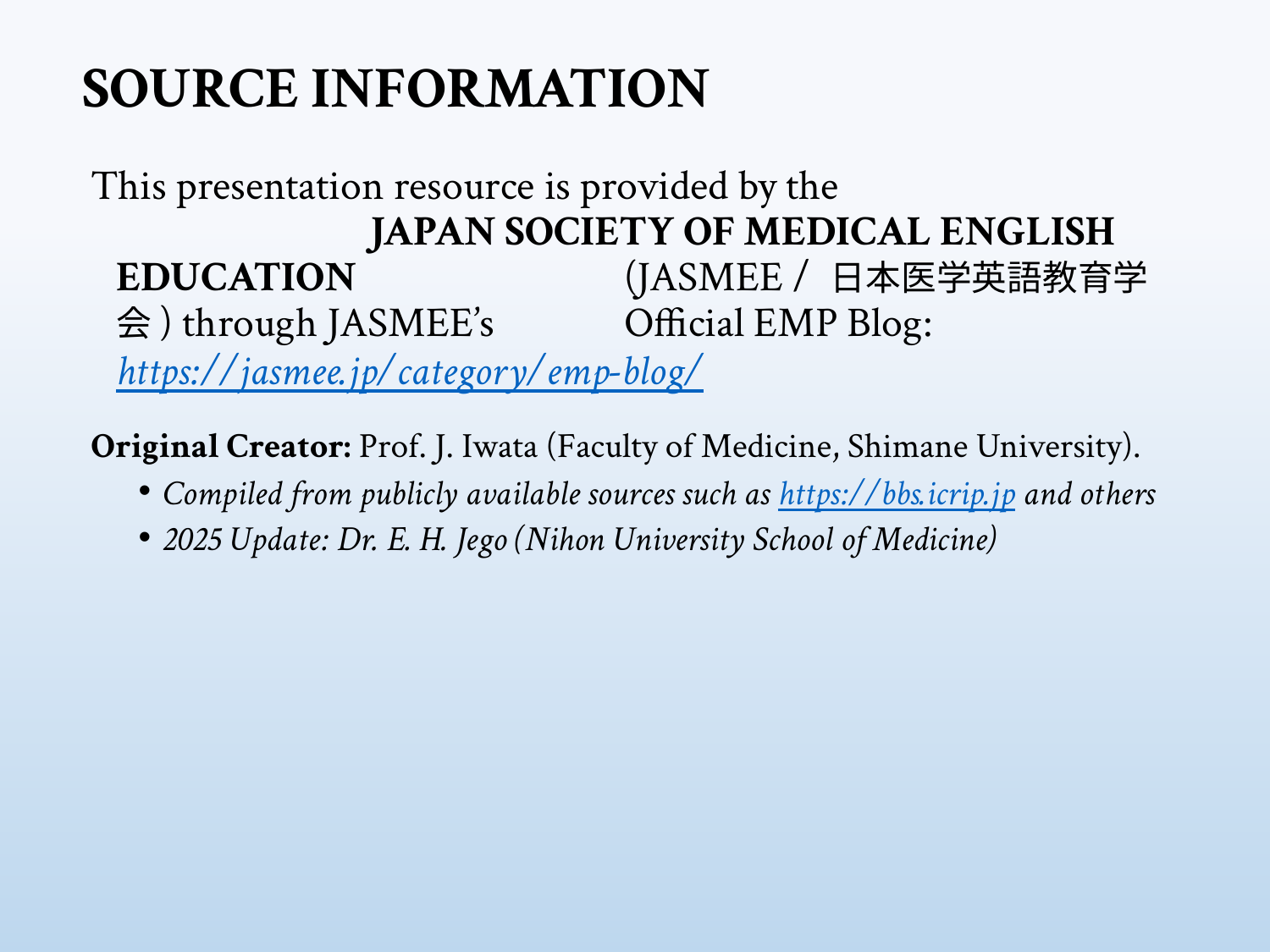

# Source Information
This presentation resource is provided by the 					Japan Society of Medical English Education			(JASMEE / 日本医学英語教育学会) through JASMEE’s 	Official EMP Blog: https://jasmee.jp/category/emp-blog/

Original Creator: Prof. J. Iwata (Faculty of Medicine, Shimane University).
Compiled from publicly available sources such as https://bbs.icrip.jp and others
2025 Update: Dr. E. H. Jego (Nihon University School of Medicine)